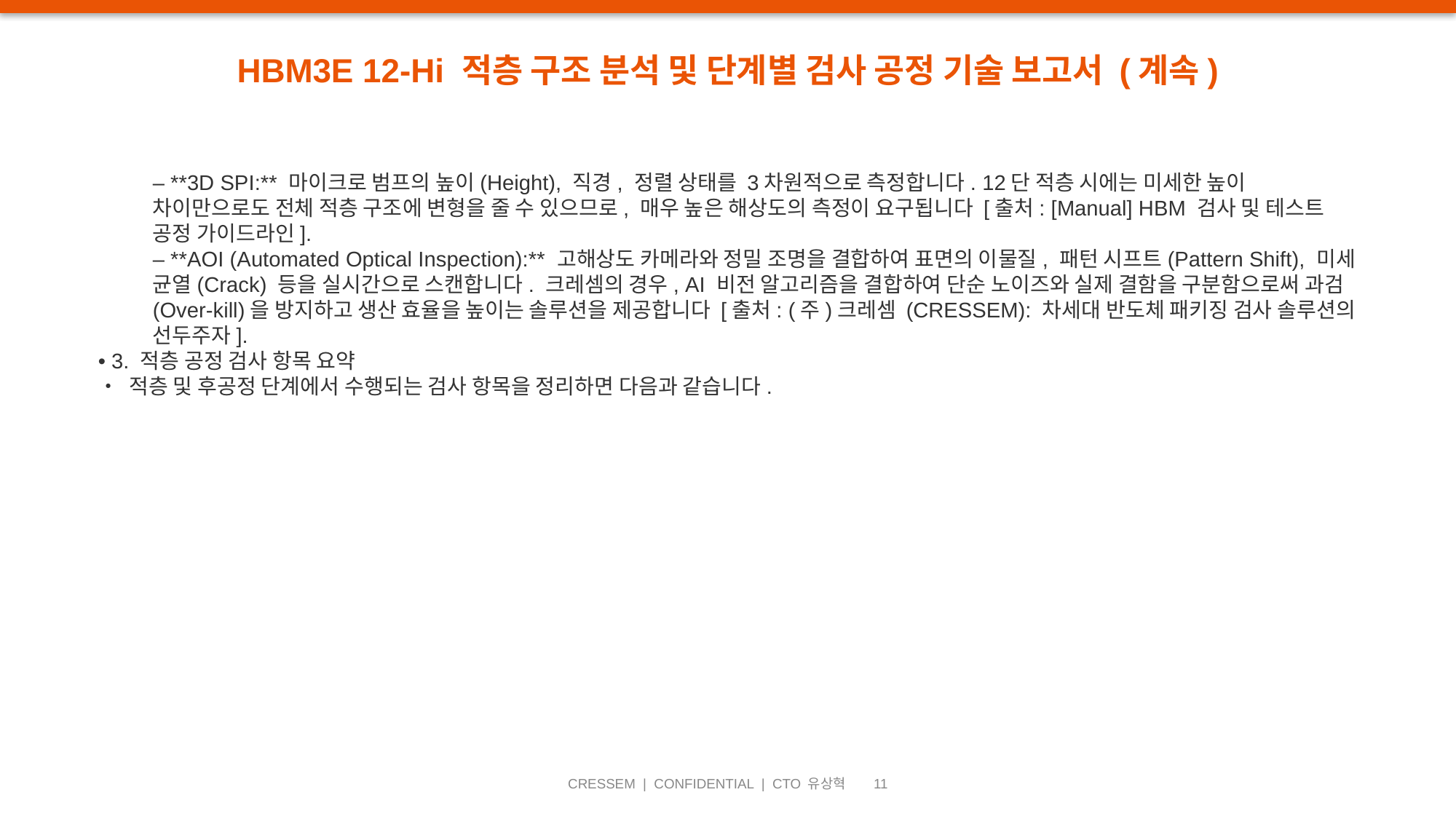

HBM3E 12-Hi 적층 구조 분석 및 단계별 검사 공정 기술 보고서 (계속)
– **3D SPI:** 마이크로 범프의 높이(Height), 직경, 정렬 상태를 3차원적으로 측정합니다. 12단 적층 시에는 미세한 높이 차이만으로도 전체 적층 구조에 변형을 줄 수 있으므로, 매우 높은 해상도의 측정이 요구됩니다 [출처: [Manual] HBM 검사 및 테스트 공정 가이드라인].
– **AOI (Automated Optical Inspection):** 고해상도 카메라와 정밀 조명을 결합하여 표면의 이물질, 패턴 시프트(Pattern Shift), 미세 균열(Crack) 등을 실시간으로 스캔합니다. 크레셈의 경우, AI 비전 알고리즘을 결합하여 단순 노이즈와 실제 결함을 구분함으로써 과검(Over-kill)을 방지하고 생산 효율을 높이는 솔루션을 제공합니다 [출처: (주)크레셈 (CRESSEM): 차세대 반도체 패키징 검사 솔루션의 선두주자].
• 3. 적층 공정 검사 항목 요약
• 적층 및 후공정 단계에서 수행되는 검사 항목을 정리하면 다음과 같습니다.
CRESSEM  |  CONFIDENTIAL  |  CTO 유상혁        11